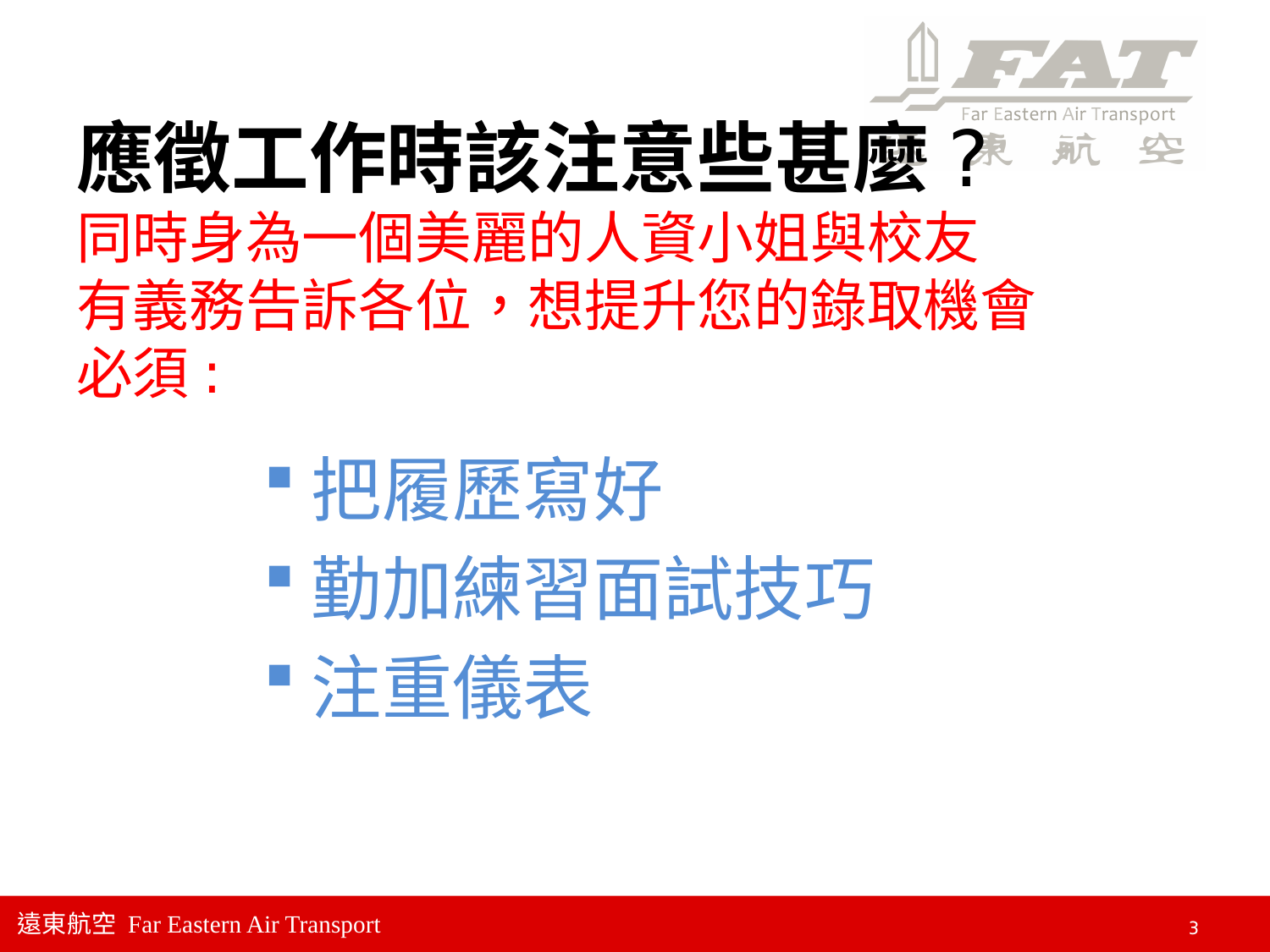

# 應徵工作時該注意些甚麼? 同時身為一個美麗的人資小姐與校友 有義務告訴各位，想提升您的錄取機會 必須:
把履歷寫好
勤加練習面試技巧
注重儀表
3